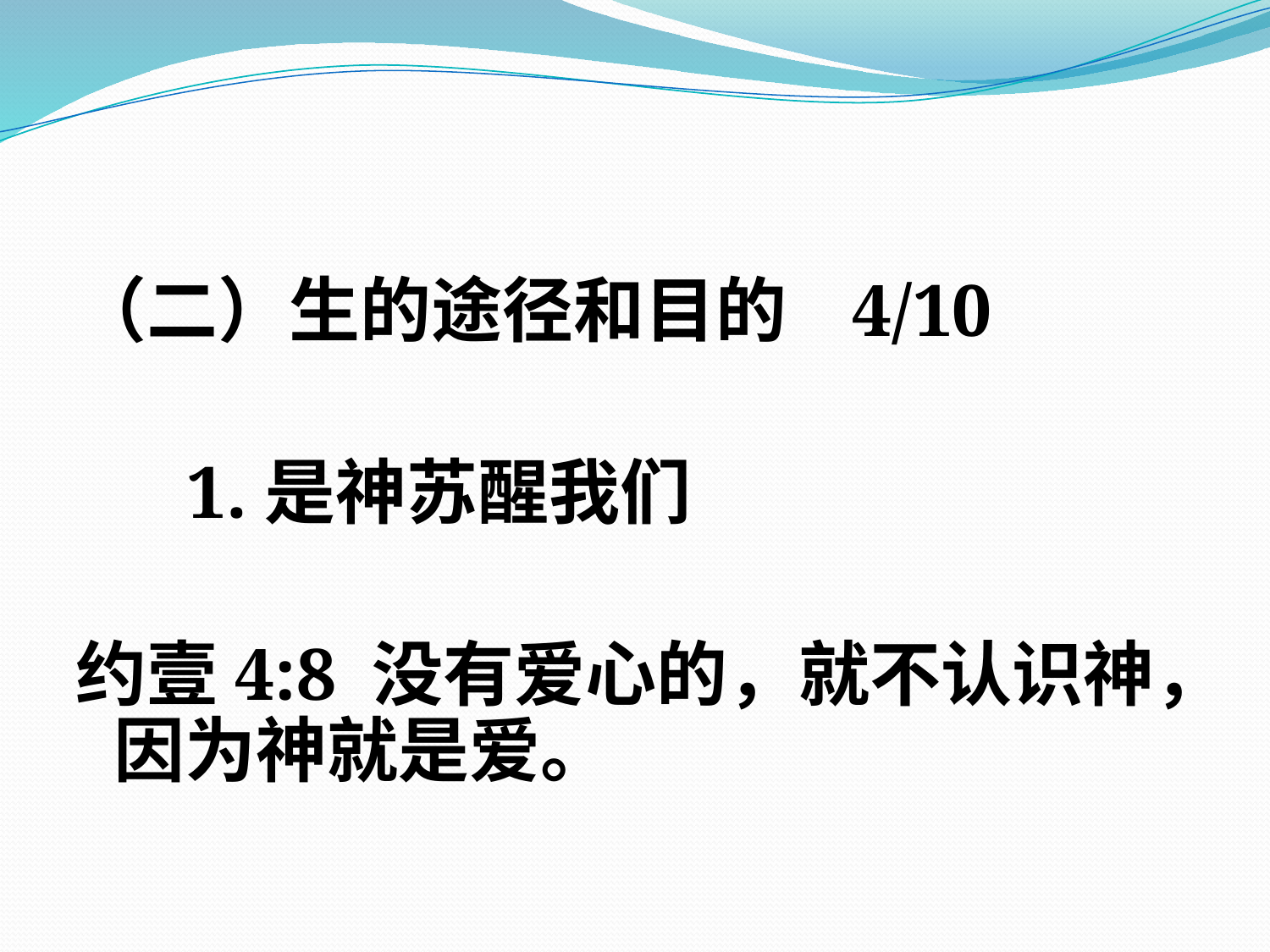

#
（二）生的途径和目的   4/10

      1.是神苏醒我们

约壹4:8 没有爱心的，就不认识神，因为神就是爱。